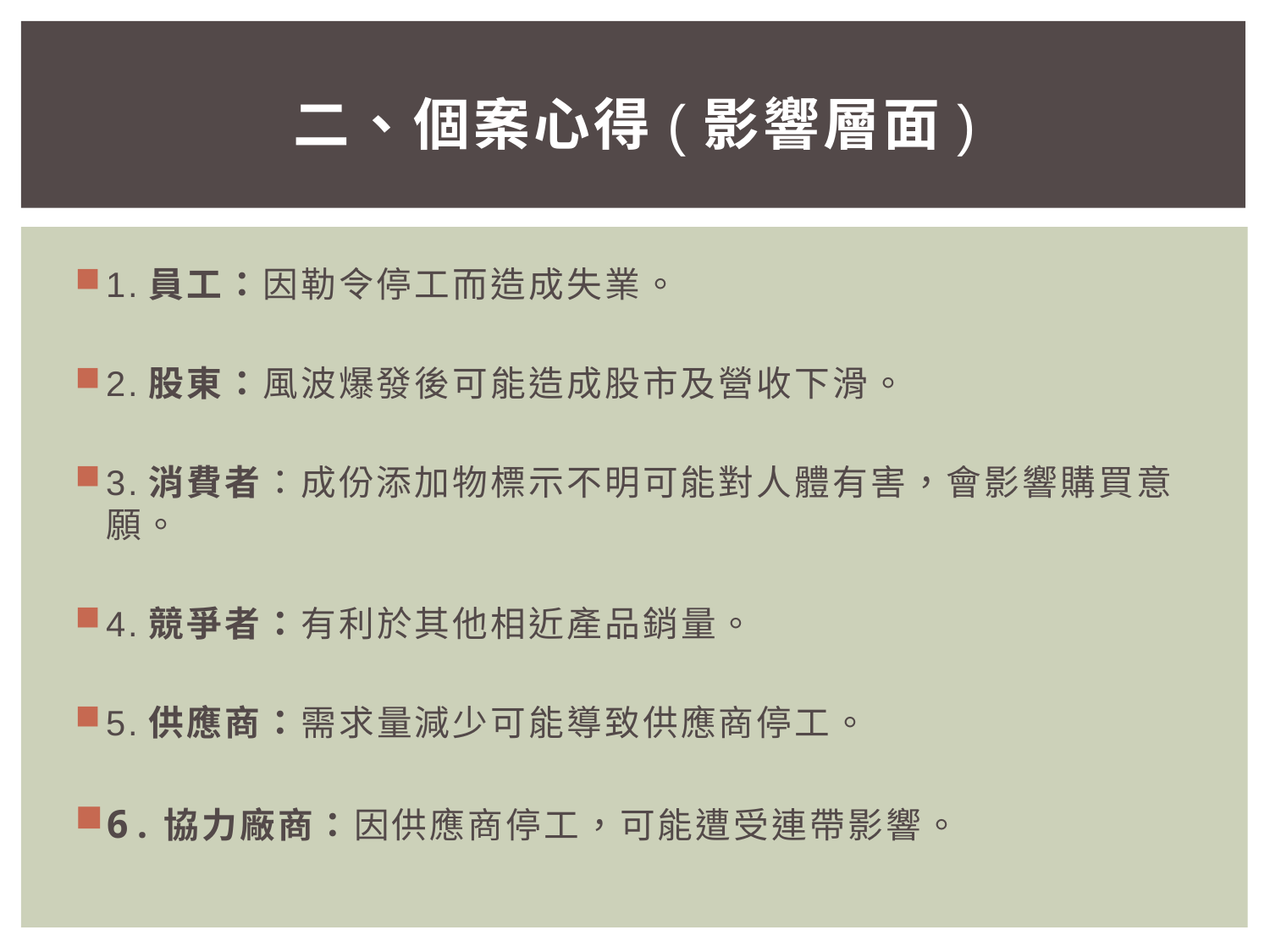

# 二、個案心得(影響層面)
1.員工：因勒令停工而造成失業。

2.股東：風波爆發後可能造成股市及營收下滑。

3.消費者：成份添加物標示不明可能對人體有害，會影響購買意願。

4.競爭者：有利於其他相近產品銷量。

5.供應商：需求量減少可能導致供應商停工。

6.協力廠商：因供應商停工，可能遭受連帶影響。